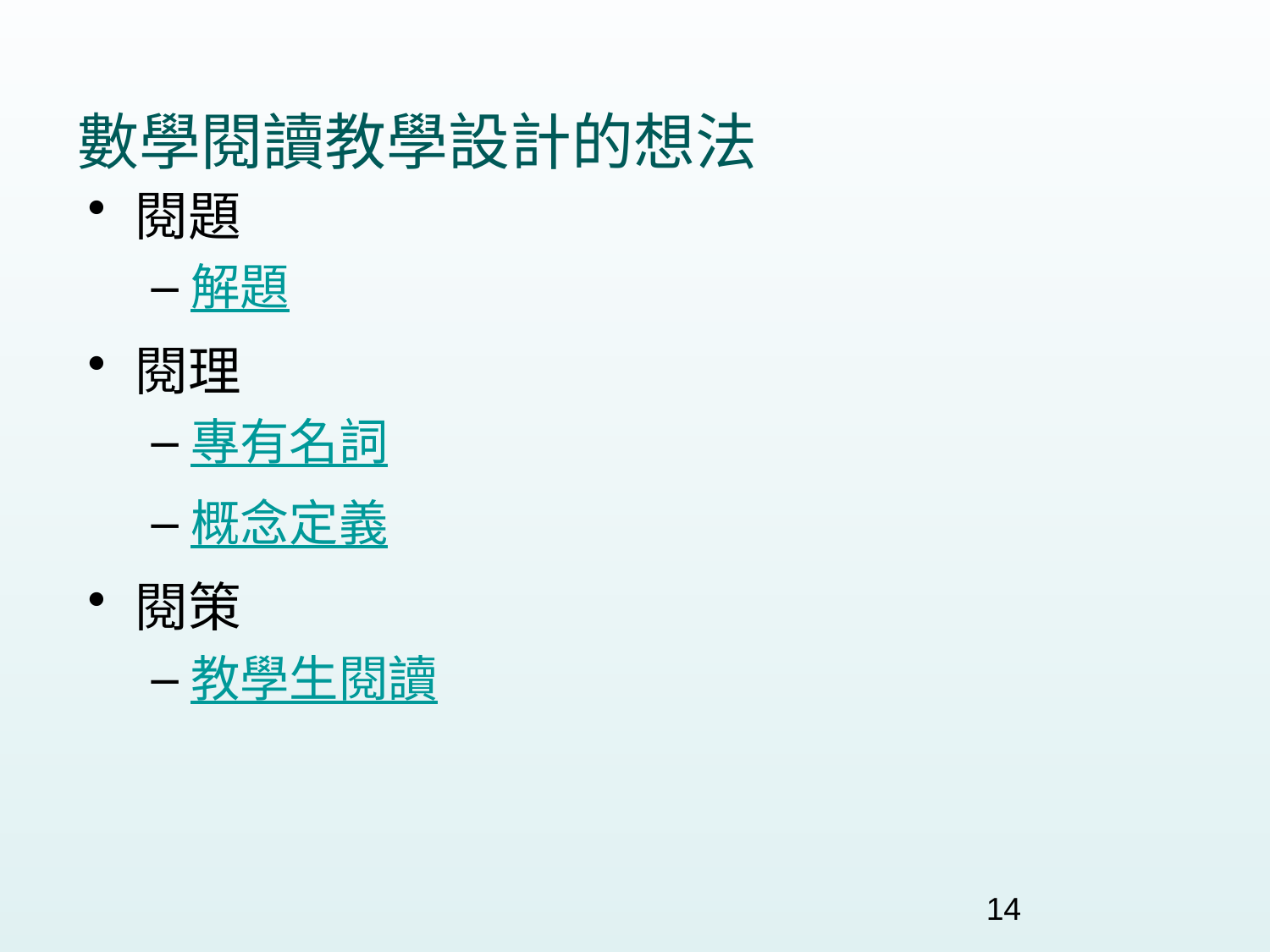

# 數學閱讀教學設計的想法
閱題
解題
閱理
專有名詞
概念定義
閱策
教學生閱讀

14